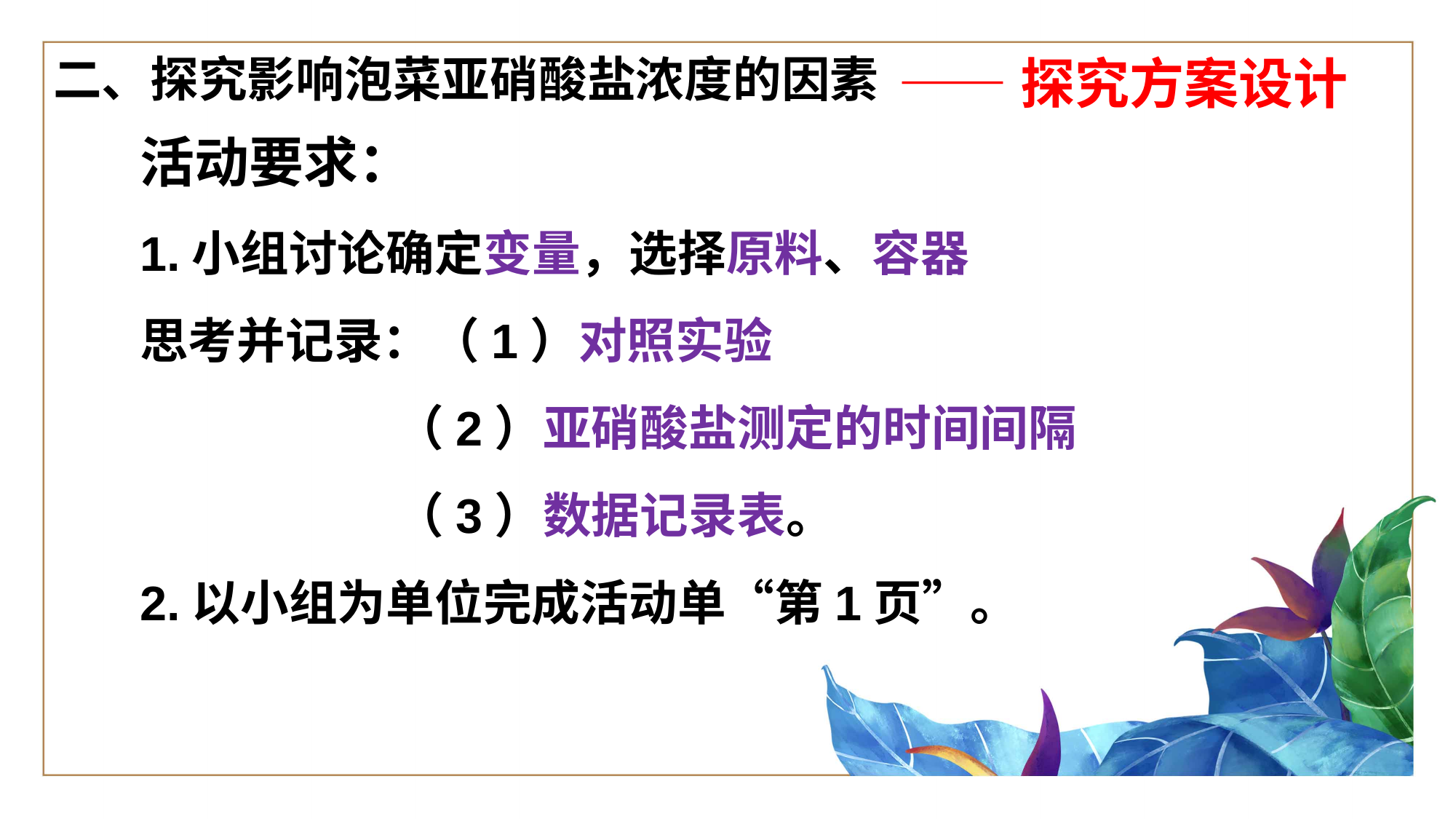

二、探究影响泡菜亚硝酸盐浓度的因素
——探究方案设计
活动要求：
1.小组讨论确定变量，选择原料、容器
思考并记录：（1）对照实验
                      （2）亚硝酸盐测定的时间间隔
                      （3）数据记录表。
2.以小组为单位完成活动单“第1页”。